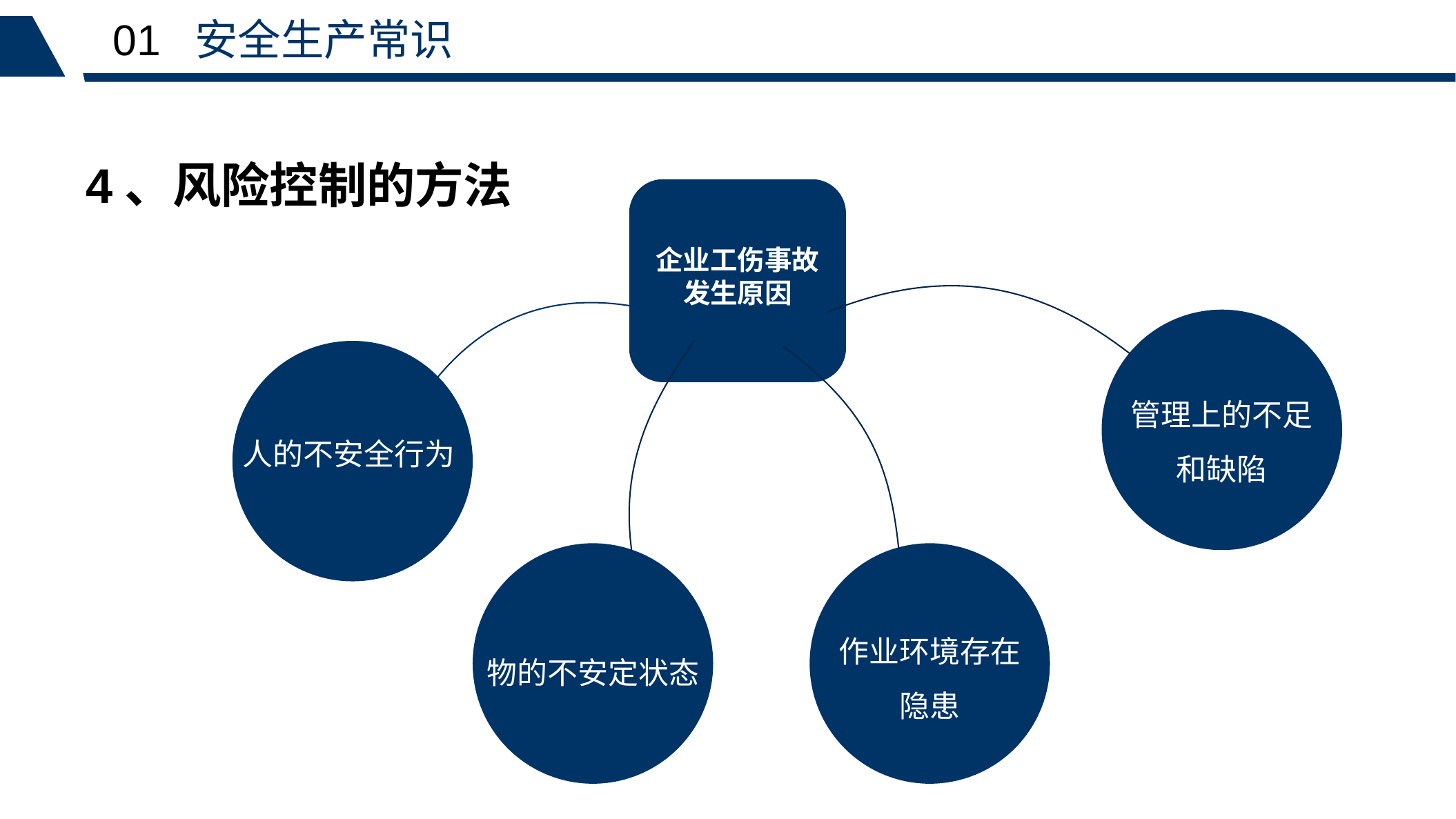

01  安全生产常识

4、风险控制的方法

企业工伤事故
发生原因

管理上的不足
和缺陷
人的不安全行为

作业环境存在
隐患
物的不安定状态